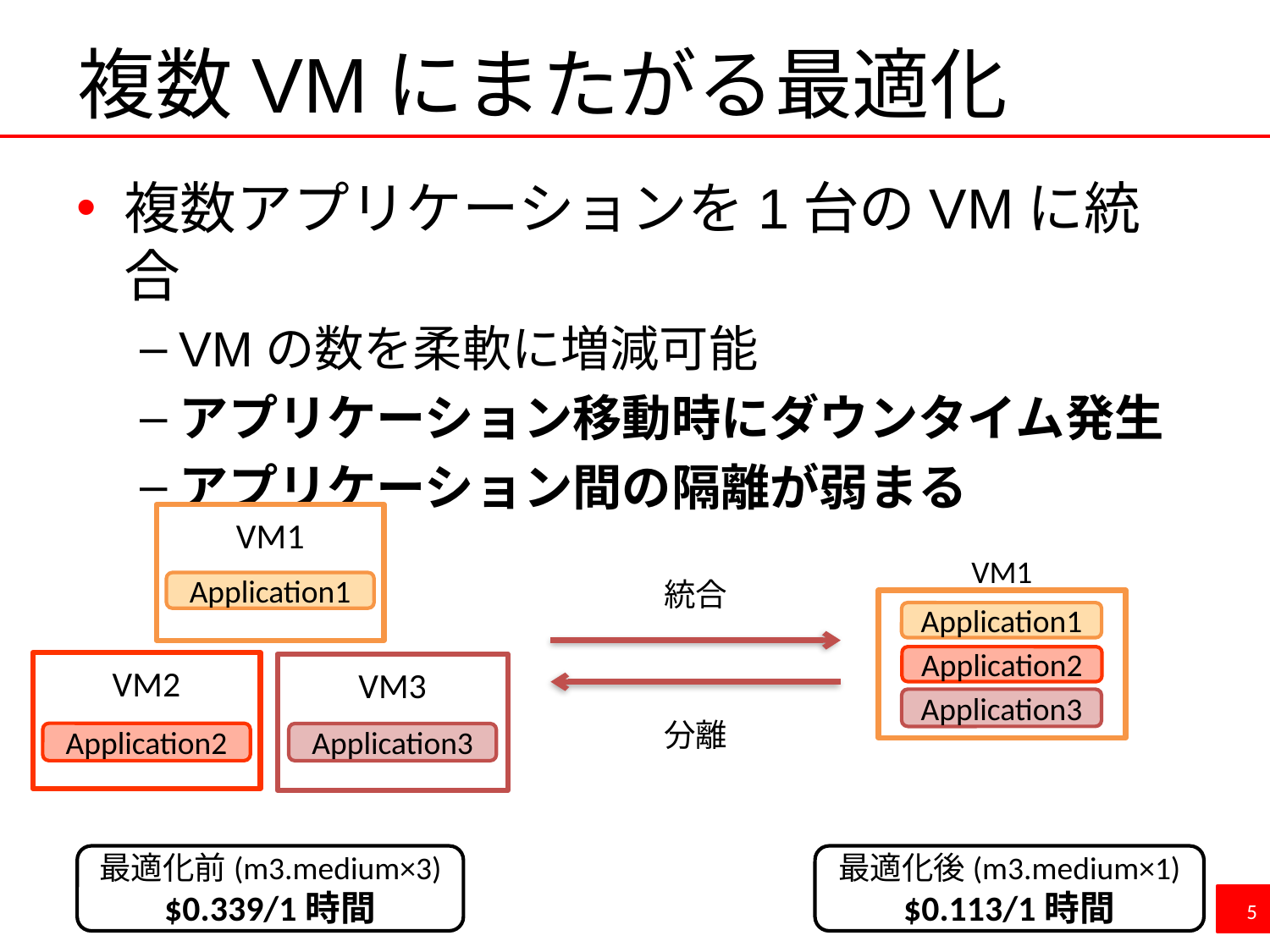

# 複数VMにまたがる最適化
複数アプリケーションを1台のVMに統合
VMの数を柔軟に増減可能
アプリケーション移動時にダウンタイム発生
アプリケーション間の隔離が弱まる
VM1

Application1
統合
分離

VM1

Application1
Application2
VM2

Application2
VM3

Application3
Application3
最適化前(m3.medium×3)
$0.339/1時間
最適化後(m3.medium×1)
$0.113/1時間
5